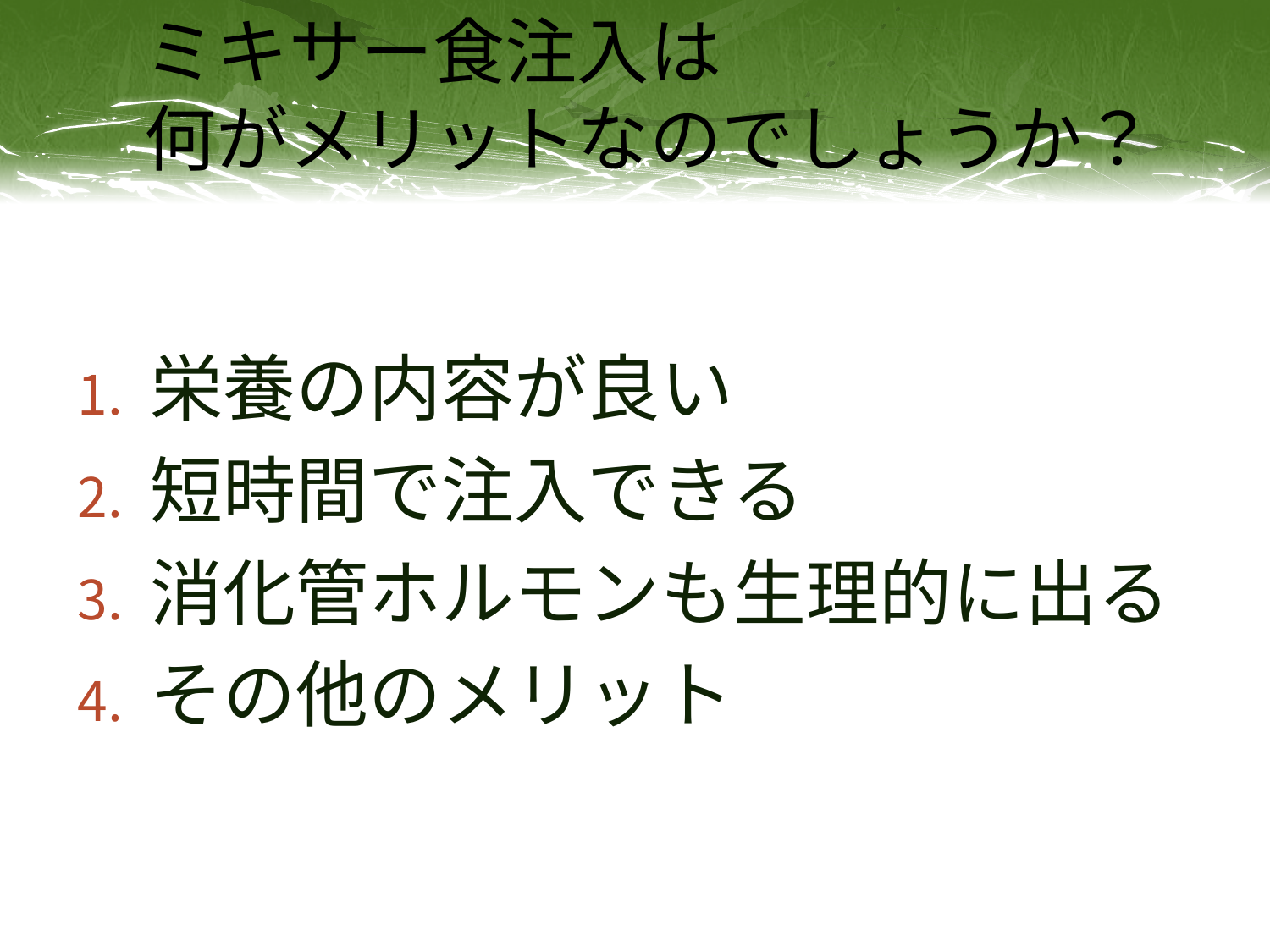

# ミキサー食注入は 何がメリットなのでしょうか？
栄養の内容が良い
短時間で注入できる
消化管ホルモンも生理的に出る
その他のメリット